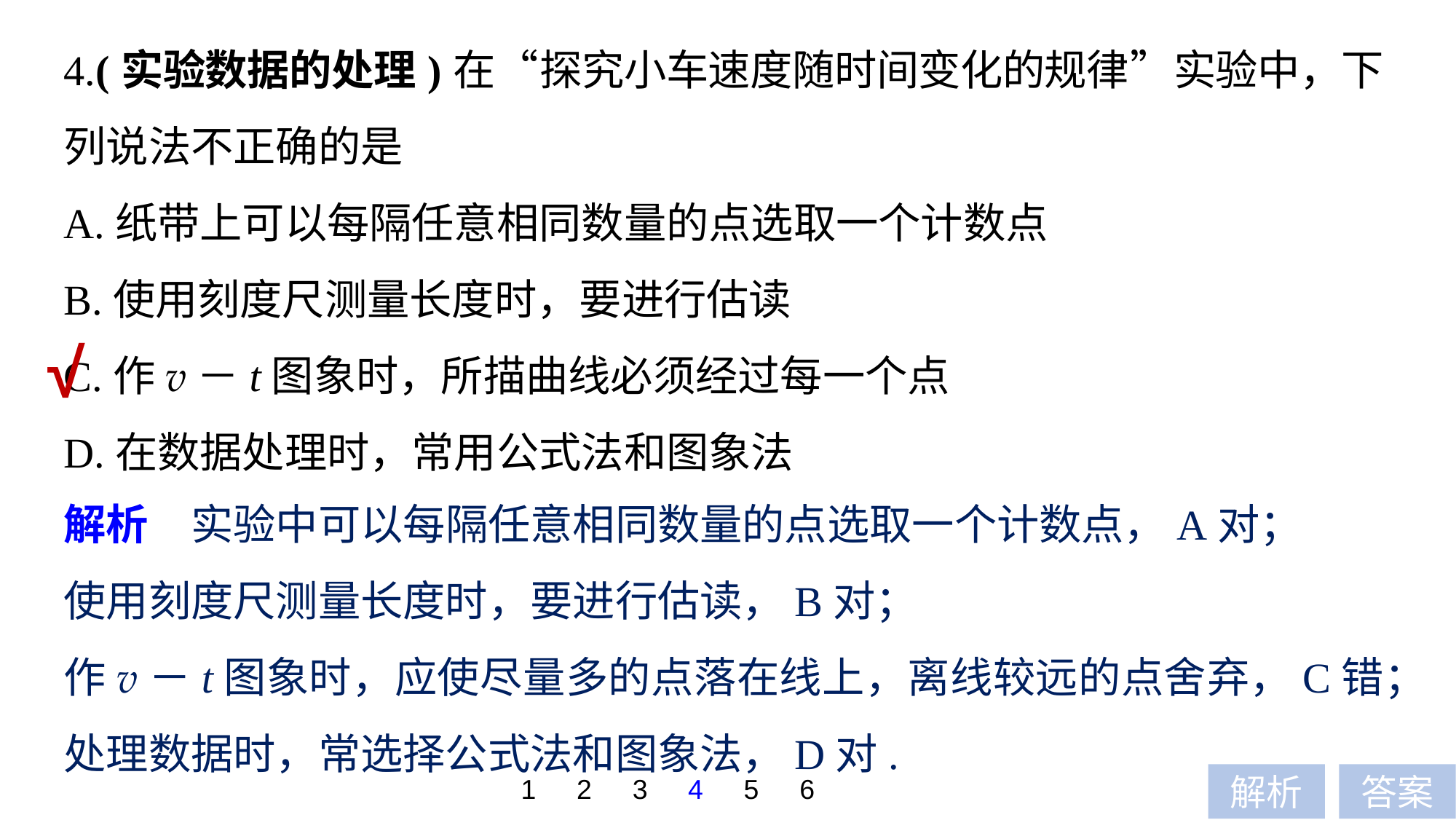

4.(实验数据的处理)在“探究小车速度随时间变化的规律”实验中，下列说法不正确的是
A.纸带上可以每隔任意相同数量的点选取一个计数点
B.使用刻度尺测量长度时，要进行估读
C.作v－t图象时，所描曲线必须经过每一个点
D.在数据处理时，常用公式法和图象法
√
解析　实验中可以每隔任意相同数量的点选取一个计数点，A对；
使用刻度尺测量长度时，要进行估读，B对；
作v－t图象时，应使尽量多的点落在线上，离线较远的点舍弃，C错；
处理数据时，常选择公式法和图象法，D对.
1
2
3
4
5
6
解析
答案